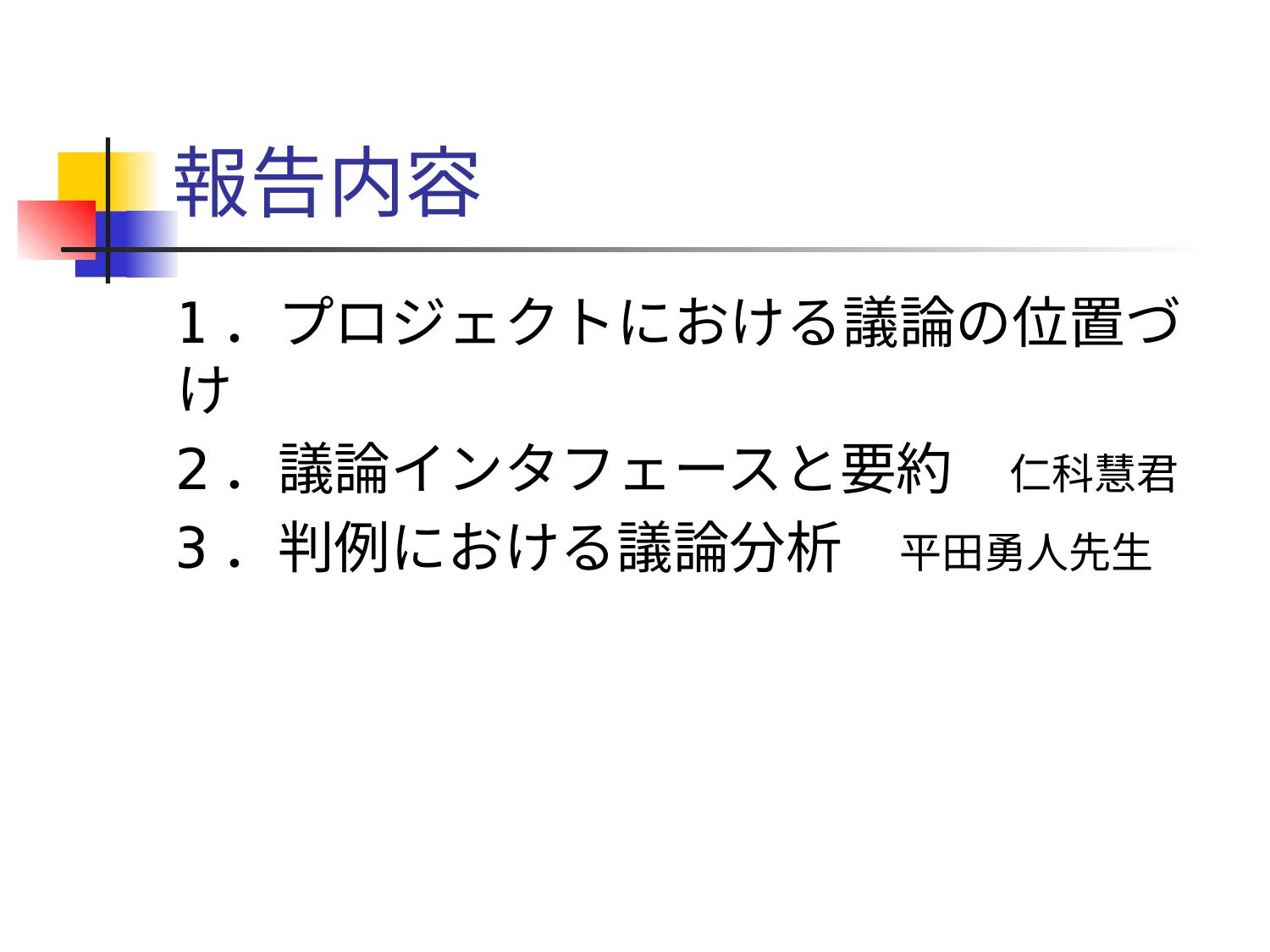

# 報告内容
1．プロジェクトにおける議論の位置づけ
2．議論インタフェースと要約　仁科慧君
3．判例における議論分析　平田勇人先生